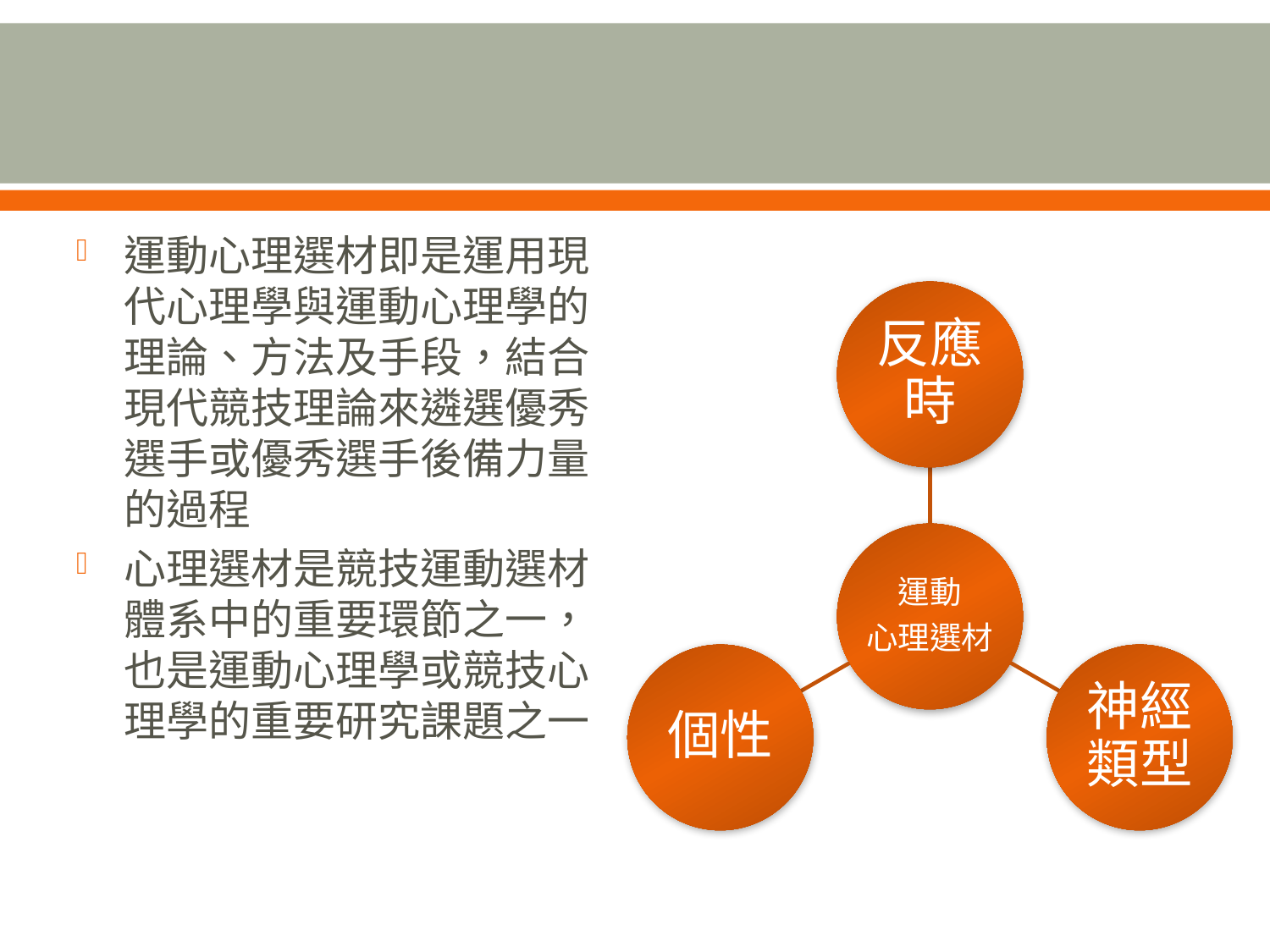

#
運動
心理選材

反應時

神經類型

個性
運動心理選材即是運用現代心理學與運動心理學的理論、方法及手段，結合現代競技理論來遴選優秀選手或優秀選手後備力量的過程
心理選材是競技運動選材體系中的重要環節之一，也是運動心理學或競技心理學的重要研究課題之一